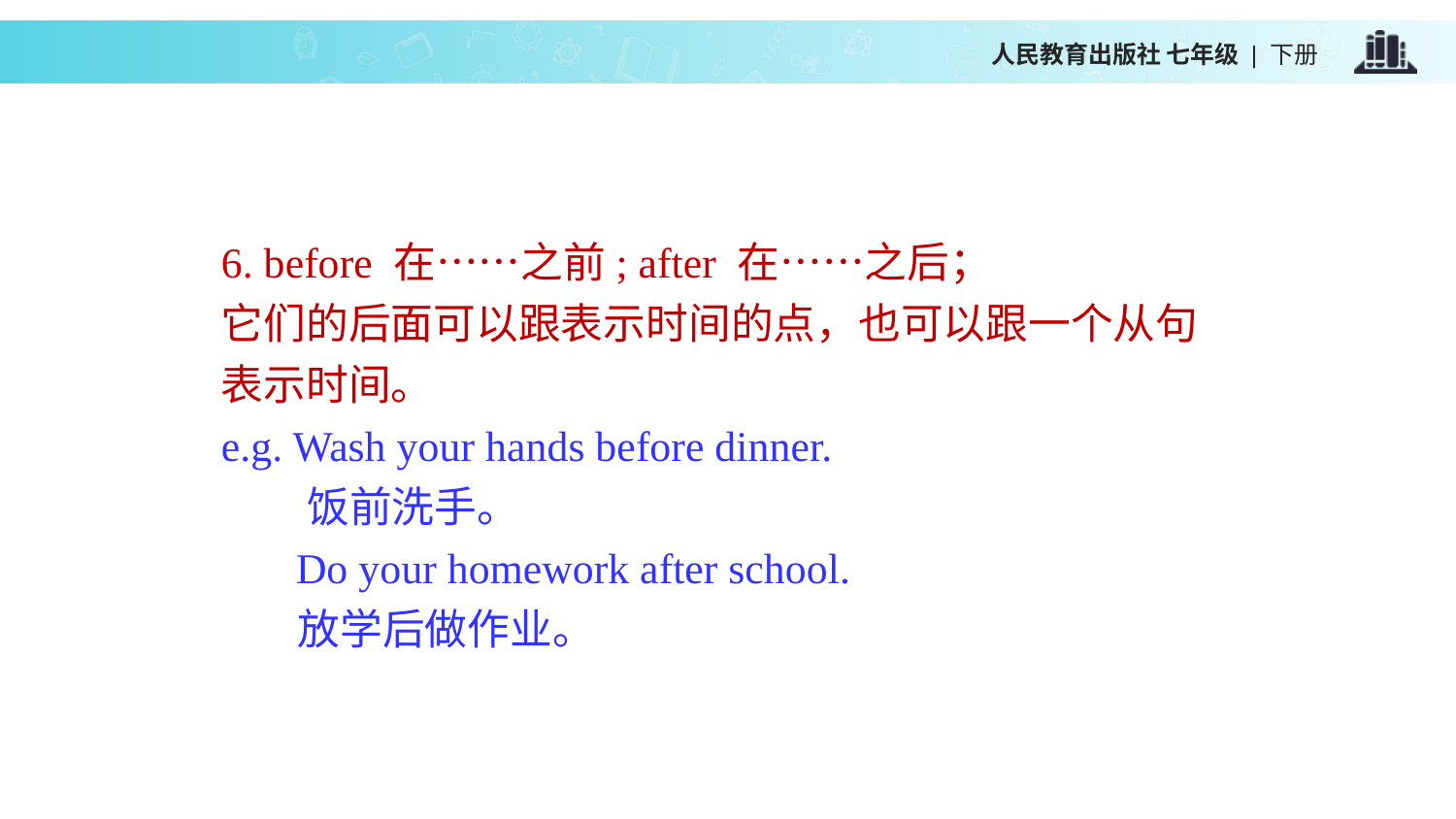

6. before 在……之前; after 在……之后；
它们的后面可以跟表示时间的点，也可以跟一个从句表示时间。
e.g. Wash your hands before dinner.
        饭前洗手。
       Do your homework after school.
       放学后做作业。